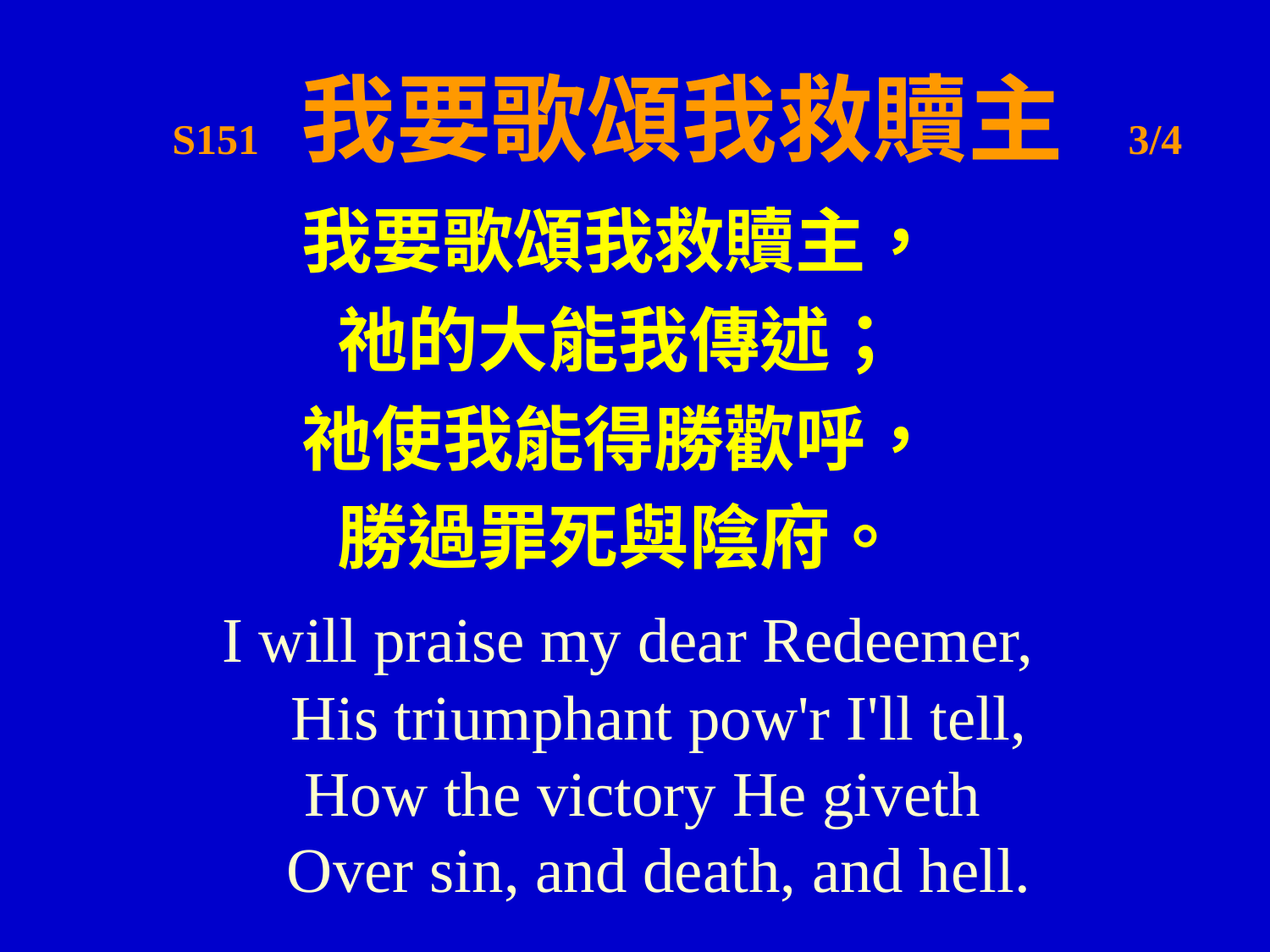

# S151   我要歌頌我救贖主    3/4
我要歌頌我救贖主，
祂的大能我傳述；
祂使我能得勝歡呼，
勝過罪死與陰府。
 I will praise my dear Redeemer,
  His triumphant pow'r I'll tell,
How the victory He giveth
  Over sin, and death, and hell.